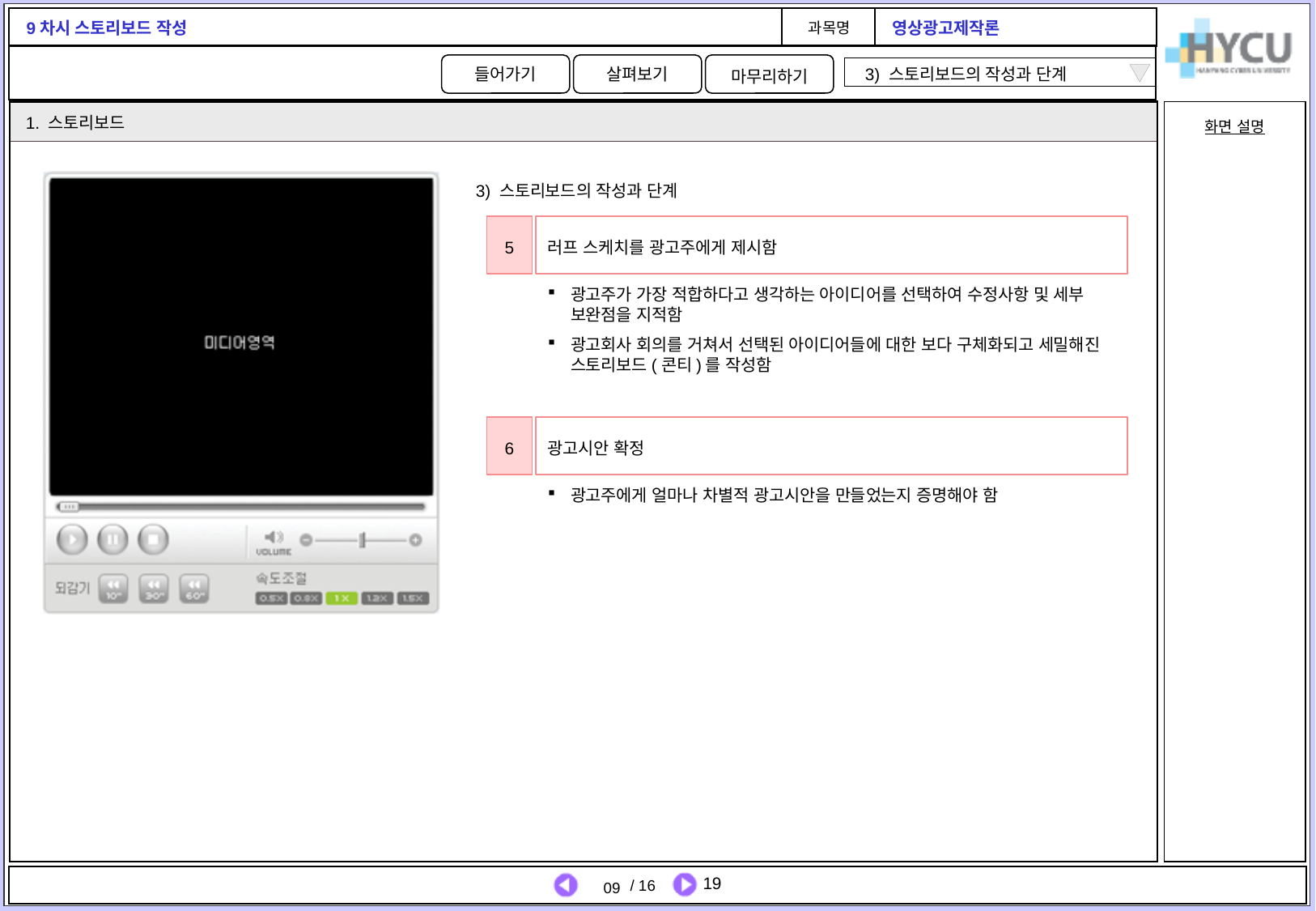

3) 스토리보드의 작성과 단계
1. 스토리보드
3) 스토리보드의 작성과 단계
5
러프 스케치를 광고주에게 제시함
광고주가 가장 적합하다고 생각하는 아이디어를 선택하여 수정사항 및 세부 보완점을 지적함
광고회사 회의를 거쳐서 선택된 아이디어들에 대한 보다 구체화되고 세밀해진 스토리보드(콘티)를 작성함
6
광고시안 확정
광고주에게 얼마나 차별적 광고시안을 만들었는지 증명해야 함
09